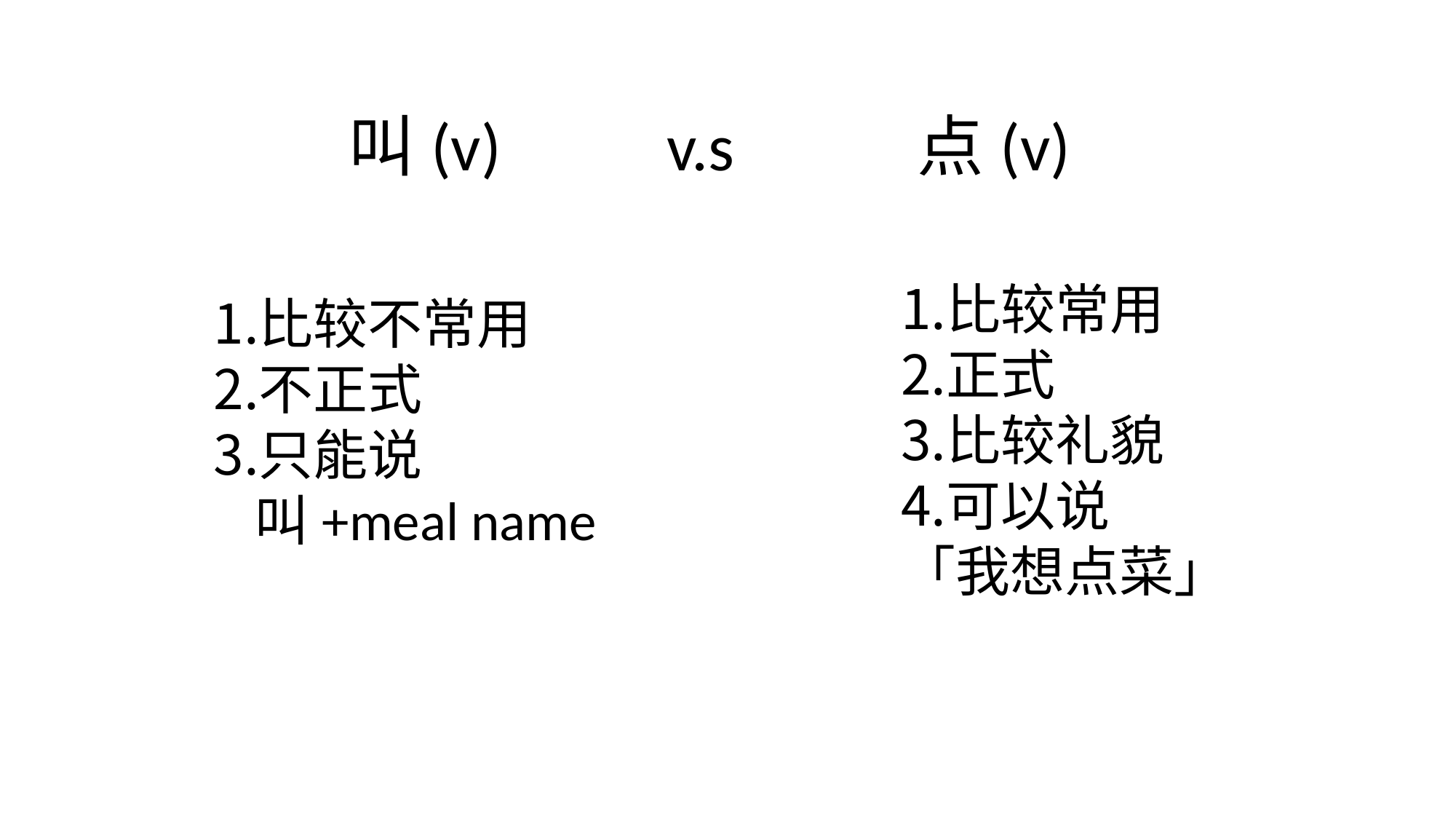

# 叫(v)           v.s           点(v)
比较常用
正式
比较礼貌
可以说
「我想点菜」
比较不常用
不正式
只能说
叫+meal name